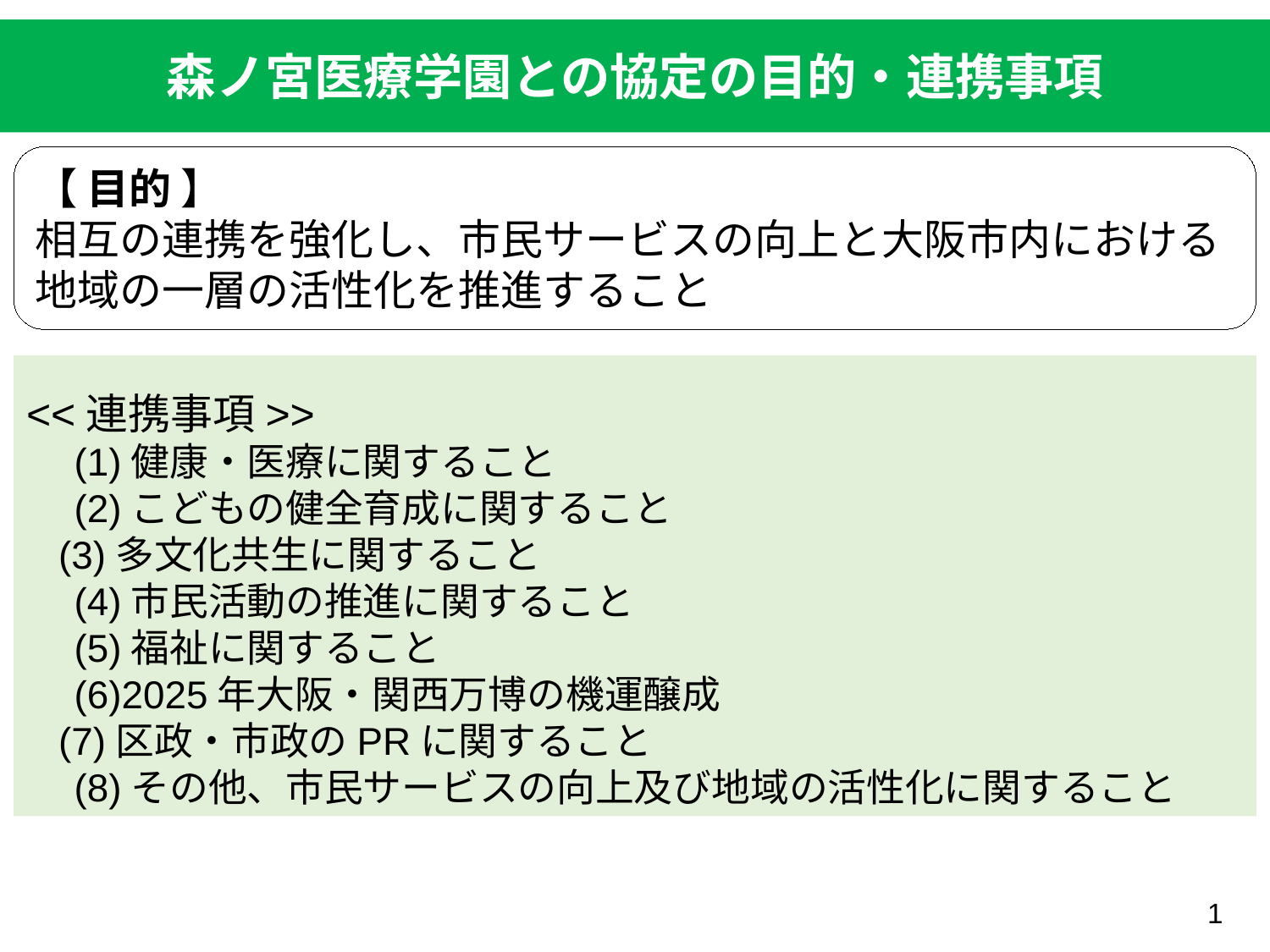

# 森ノ宮医療学園との協定の目的・連携事項
【 目的 】
相互の連携を強化し、市民サービスの向上と大阪市内における地域の一層の活性化を推進すること
<<連携事項>>
　(1)健康・医療に関すること
　(2)こどもの健全育成に関すること
   (3)多文化共生に関すること
　(4)市民活動の推進に関すること
　(5)福祉に関すること
　(6)2025年大阪・関西万博の機運醸成
   (7)区政・市政のPRに関すること
　(8)その他、市民サービスの向上及び地域の活性化に関すること
1